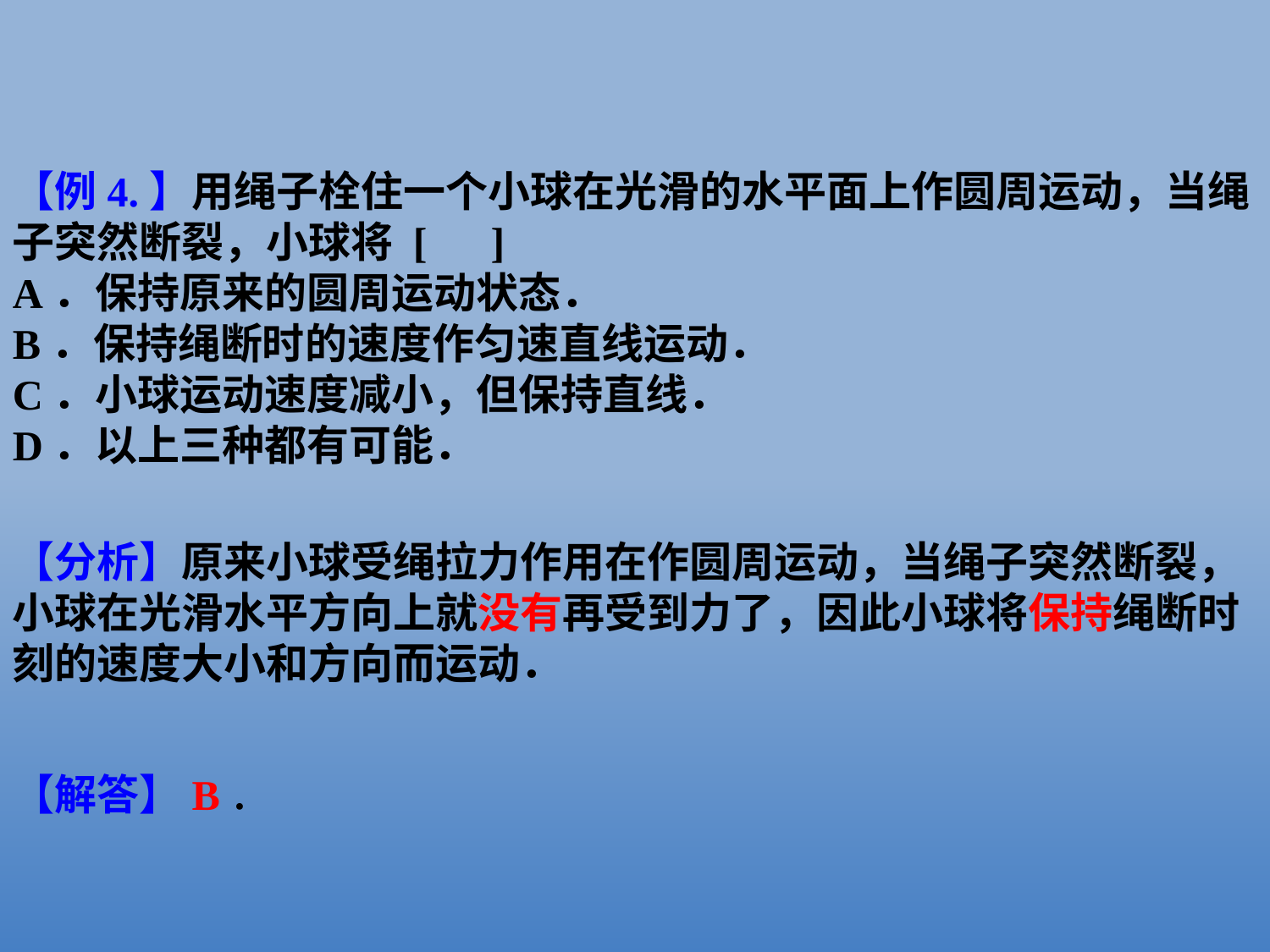

【例4.】用绳子栓住一个小球在光滑的水平面上作圆周运动，当绳子突然断裂，小球将 [      ]
A．保持原来的圆周运动状态．
B．保持绳断时的速度作匀速直线运动．
C．小球运动速度减小，但保持直线．
D．以上三种都有可能．

【分析】原来小球受绳拉力作用在作圆周运动，当绳子突然断裂，小球在光滑水平方向上就没有再受到力了，因此小球将保持绳断时刻的速度大小和方向而运动．
【解答】B．